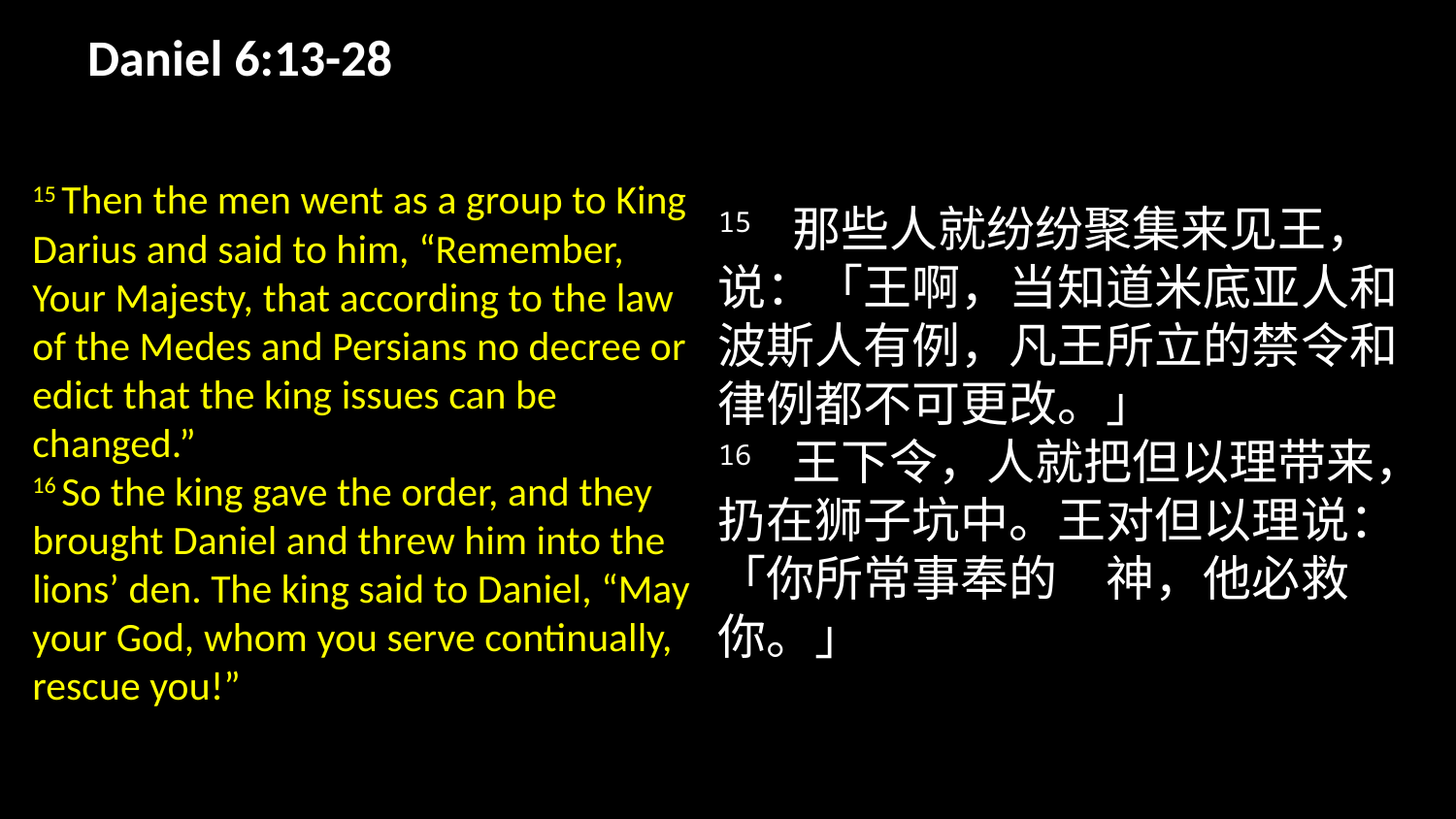

# Daniel 6:13-28
15 Then the men went as a group to King Darius and said to him, “Remember, Your Majesty, that according to the law of the Medes and Persians no decree or edict that the king issues can be changed.”
16 So the king gave the order, and they brought Daniel and threw him into the lions’ den. The king said to Daniel, “May your God, whom you serve continually, rescue you!”
15 那些人就纷纷聚集来见王，说：「王啊，当知道米底亚人和波斯人有例，凡王所立的禁令和律例都不可更改。」
16 王下令，人就把但以理带来，扔在狮子坑中。王对但以理说：「你所常事奉的　神，他必救你。」